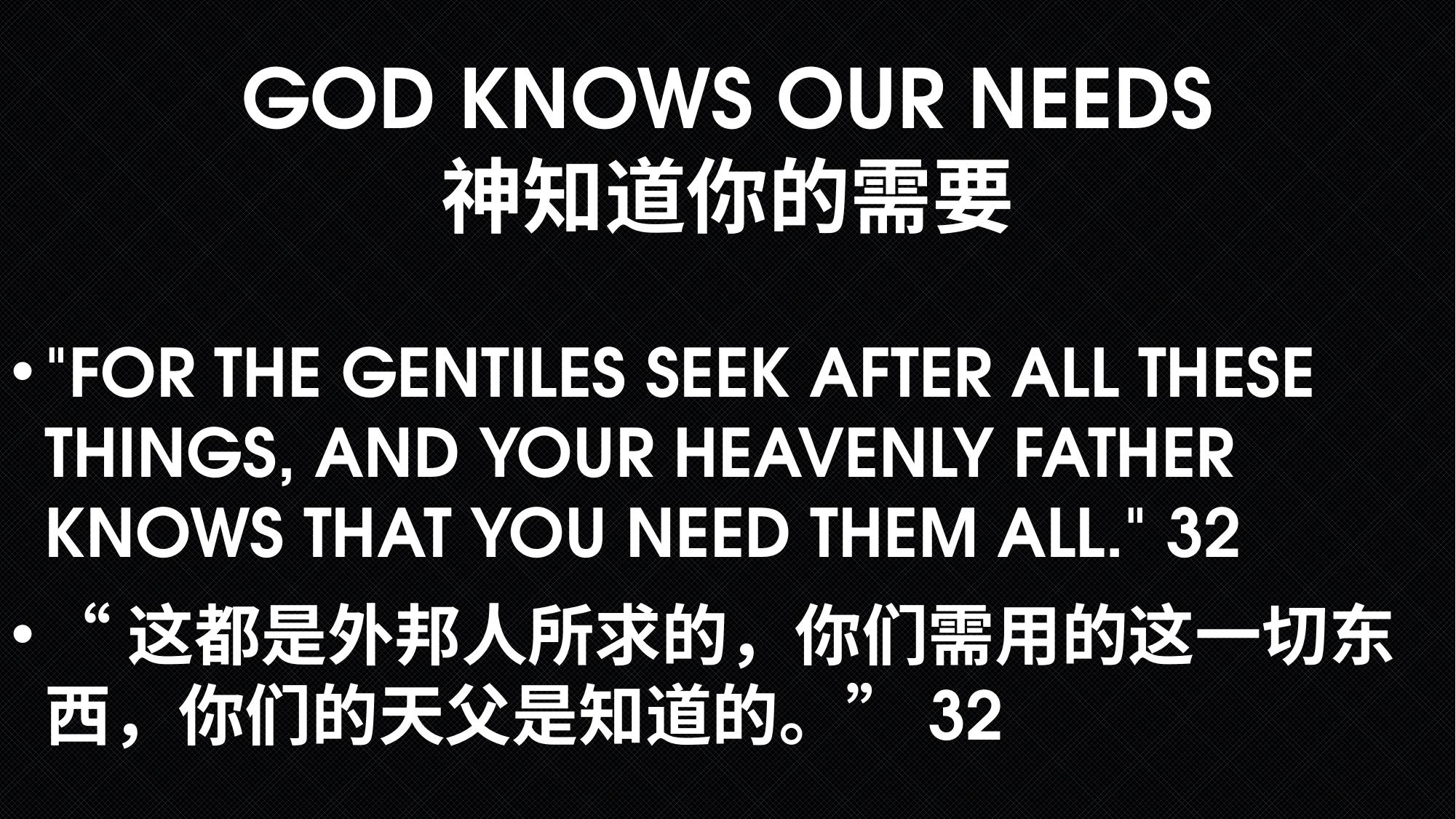

# GOD KNOWS OUR NEEDS 神知道你的需要
"FOR THE GENTILES SEEK AFTER ALL THESE THINGS, AND YOUR HEAVENLY FATHER KNOWS THAT YOU NEED THEM ALL." 32
“这都是外邦人所求的，你们需用的这一切东西，你们的天父是知道的。”32